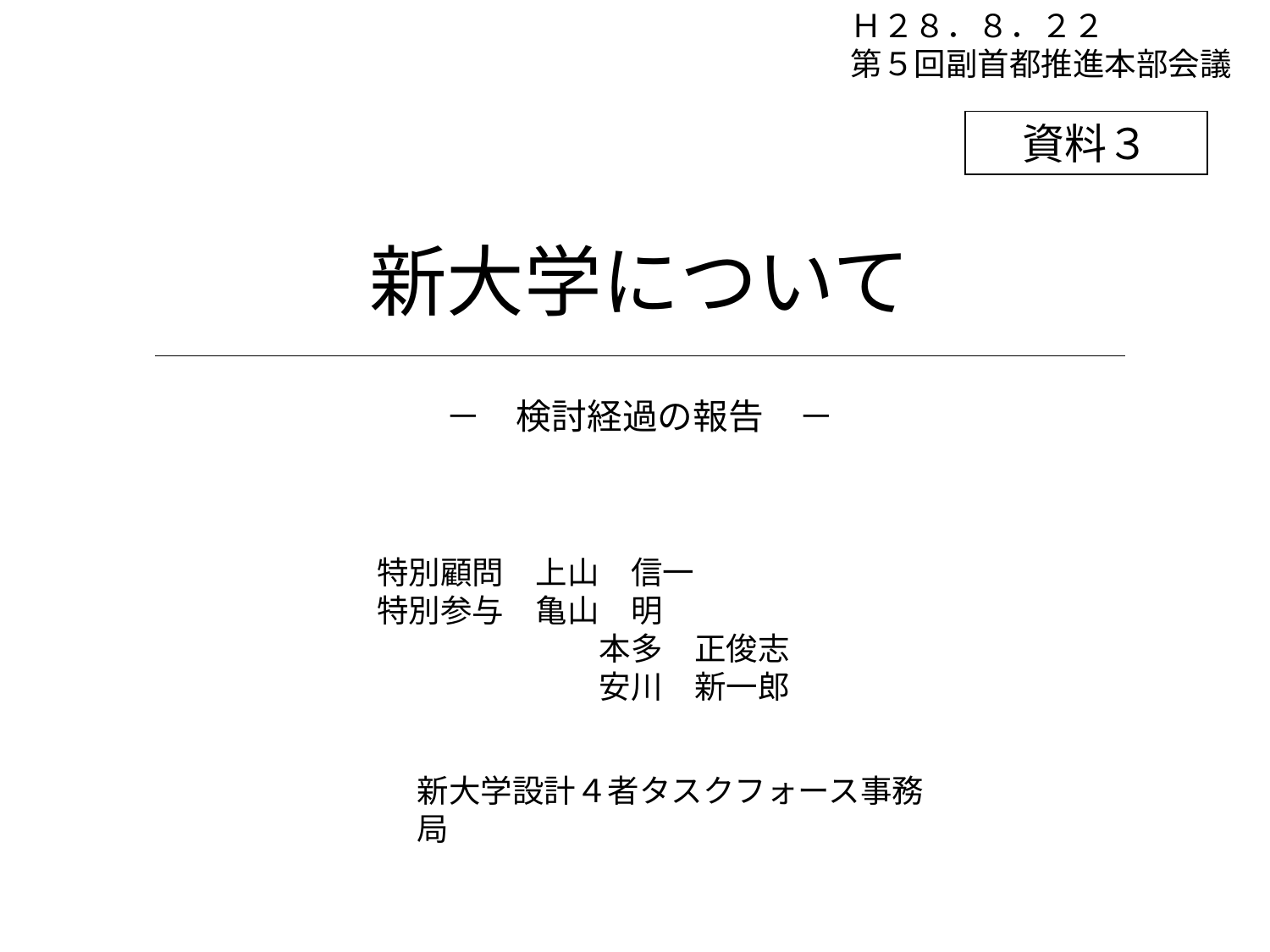

Ｈ２８．８．２２
第５回副首都推進本部会議
資料３
新大学について
－　検討経過の報告　－
特別顧問　上山　信一
特別参与　亀山　明
　　　　　　　本多　正俊志
　　　　　　　安川　新一郎

新大学設計４者タスクフォース事務局